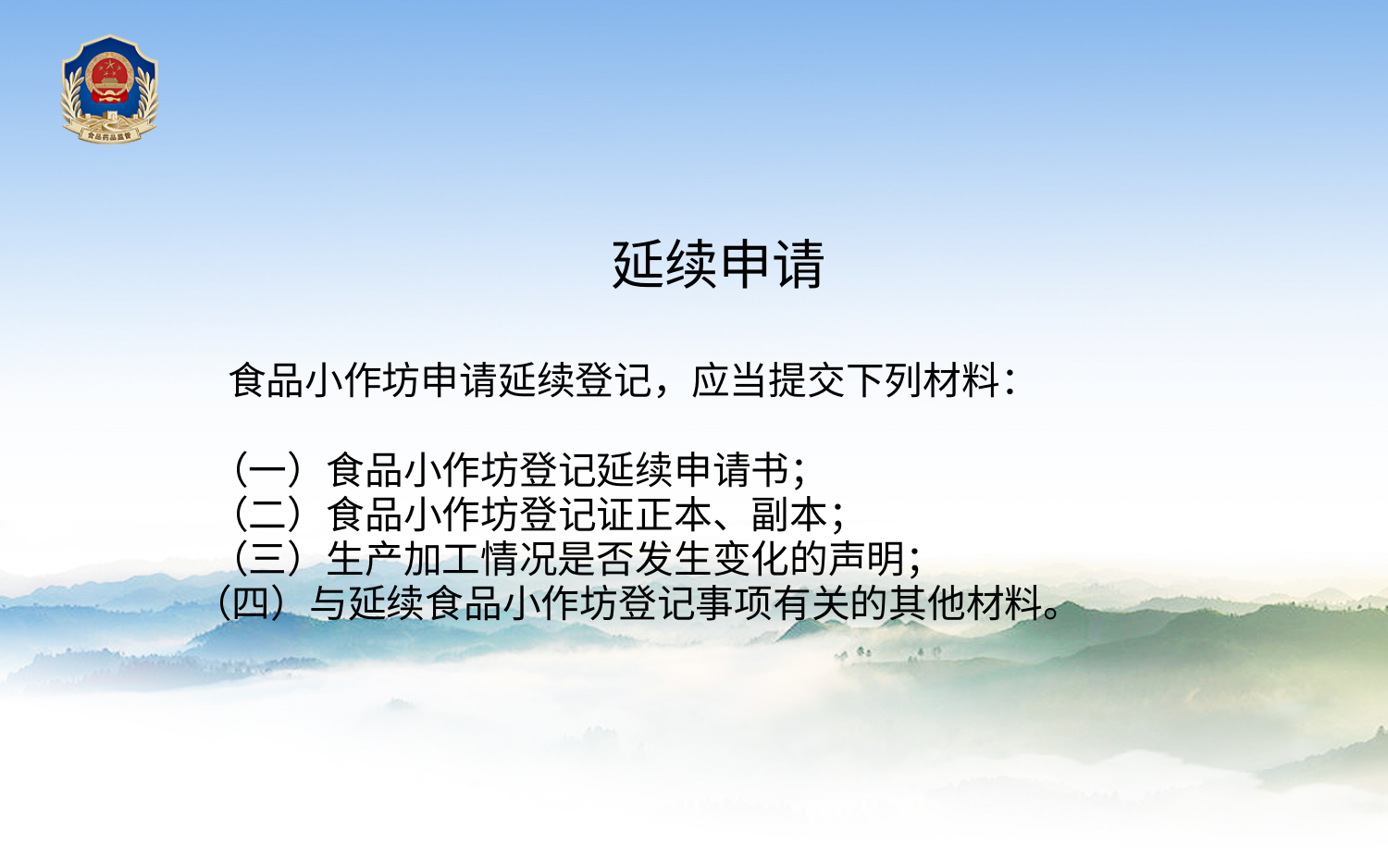

延续申请

          食品小作坊申请延续登记，应当提交下列材料：

　　（一）食品小作坊登记延续申请书；
　　（二）食品小作坊登记证正本、副本；
　　（三）生产加工情况是否发生变化的声明；
      （四）与延续食品小作坊登记事项有关的其他材料。